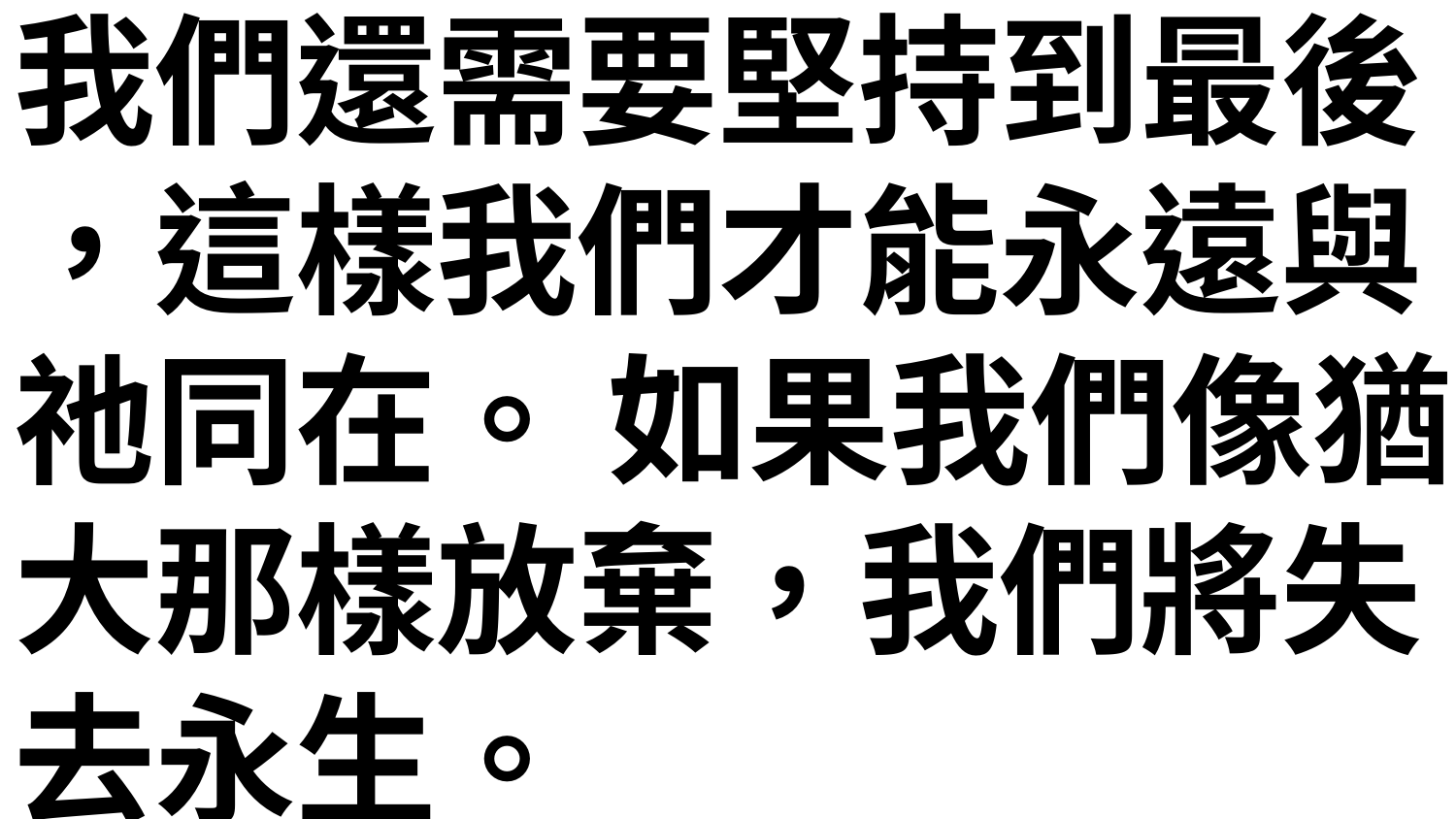

我們還需要堅持到最後
，這樣我們才能永遠與祂同在。 如果我們像猶大那樣放棄，我們將失去永生。